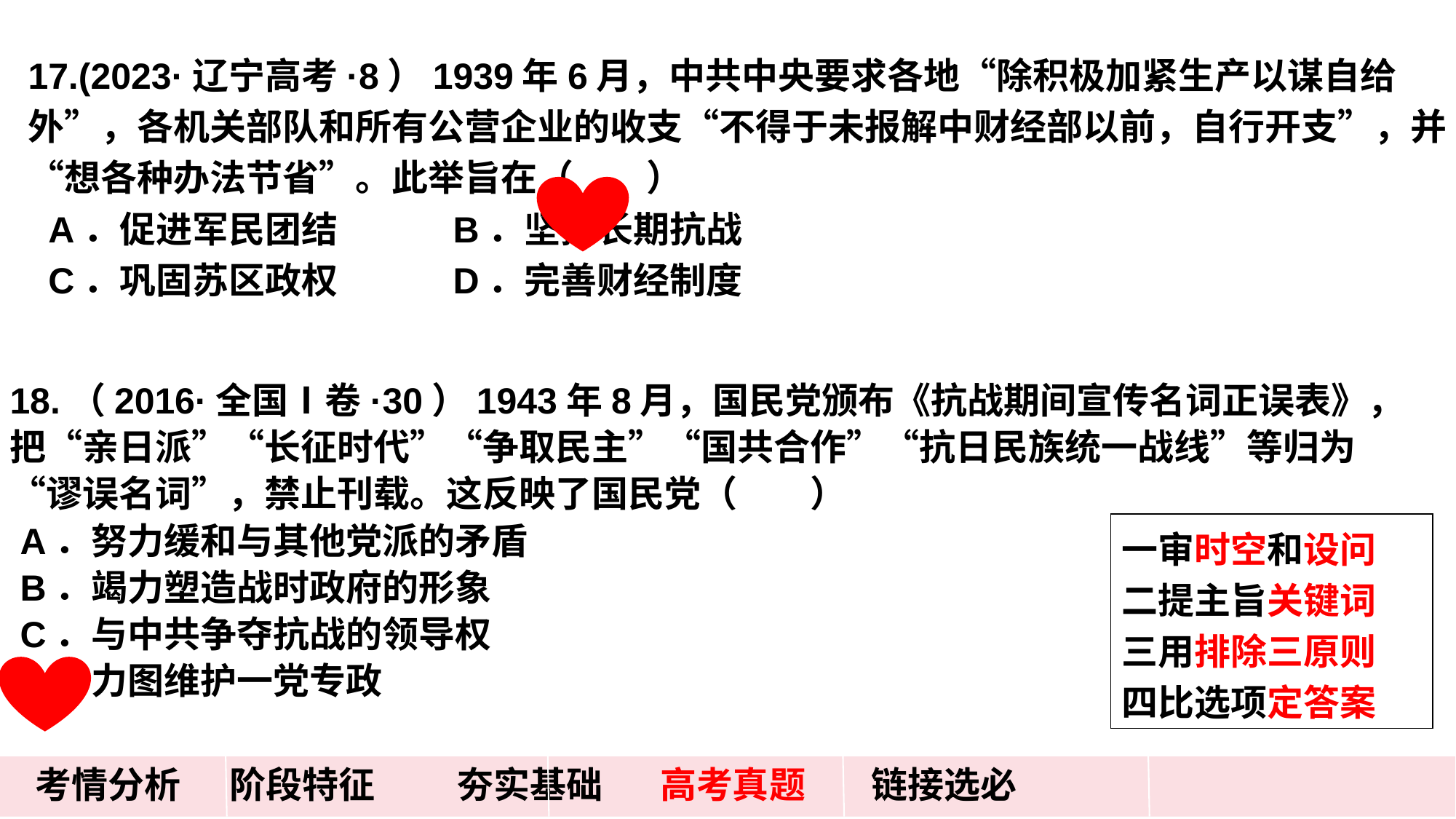

17.(2023·辽宁高考·8）1939年6月，中共中央要求各地“除积极加紧生产以谋自给外”，各机关部队和所有公营企业的收支“不得于未报解中财经部以前，自行开支”，并“想各种办法节省”。此举旨在（　　）
  A．促进军民团结             B．坚持长期抗战
  C．巩固苏区政权             D．完善财经制度

18.（2016·全国Ⅰ卷·30）1943年8月，国民党颁布《抗战期间宣传名词正误表》，把“亲日派”“长征时代”“争取民主”“国共合作”“抗日民族统一战线”等归为“谬误名词”，禁止刊载。这反映了国民党（　　）
 A．努力缓和与其他党派的矛盾
 B．竭力塑造战时政府的形象
 C．与中共争夺抗战的领导权
 D．力图维护一党专政
一审时空和设问
二提主旨关键词
三用排除三原则
四比选项定答案

  考情分析      阶段特征          夯实基础       高考真题        链接选必